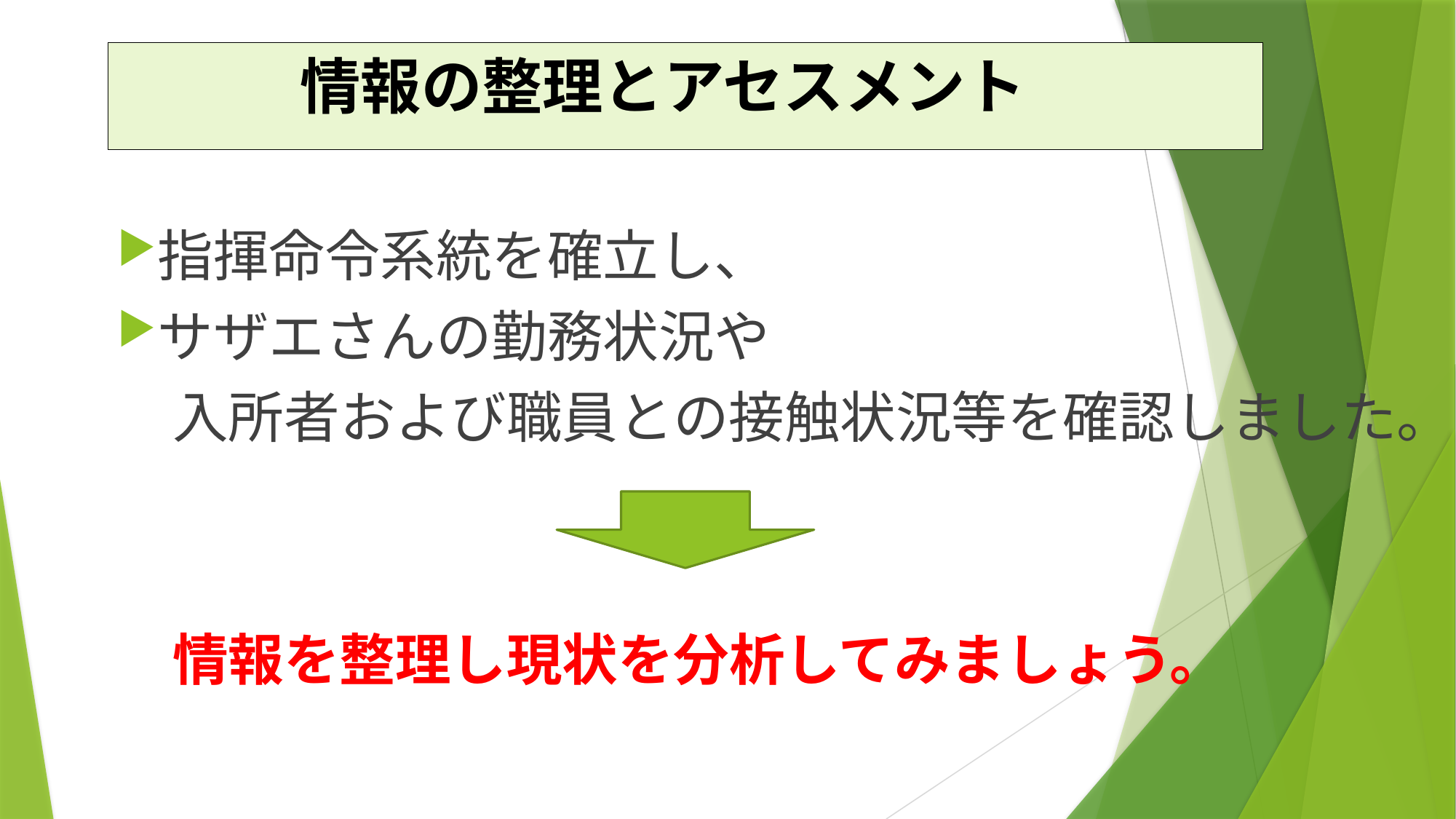

情報の整理とアセスメント
指揮命令系統を確立し、
サザエさんの勤務状況や
　入所者および職員との接触状況等を確認しました。

　情報を整理し現状を分析してみましょう。